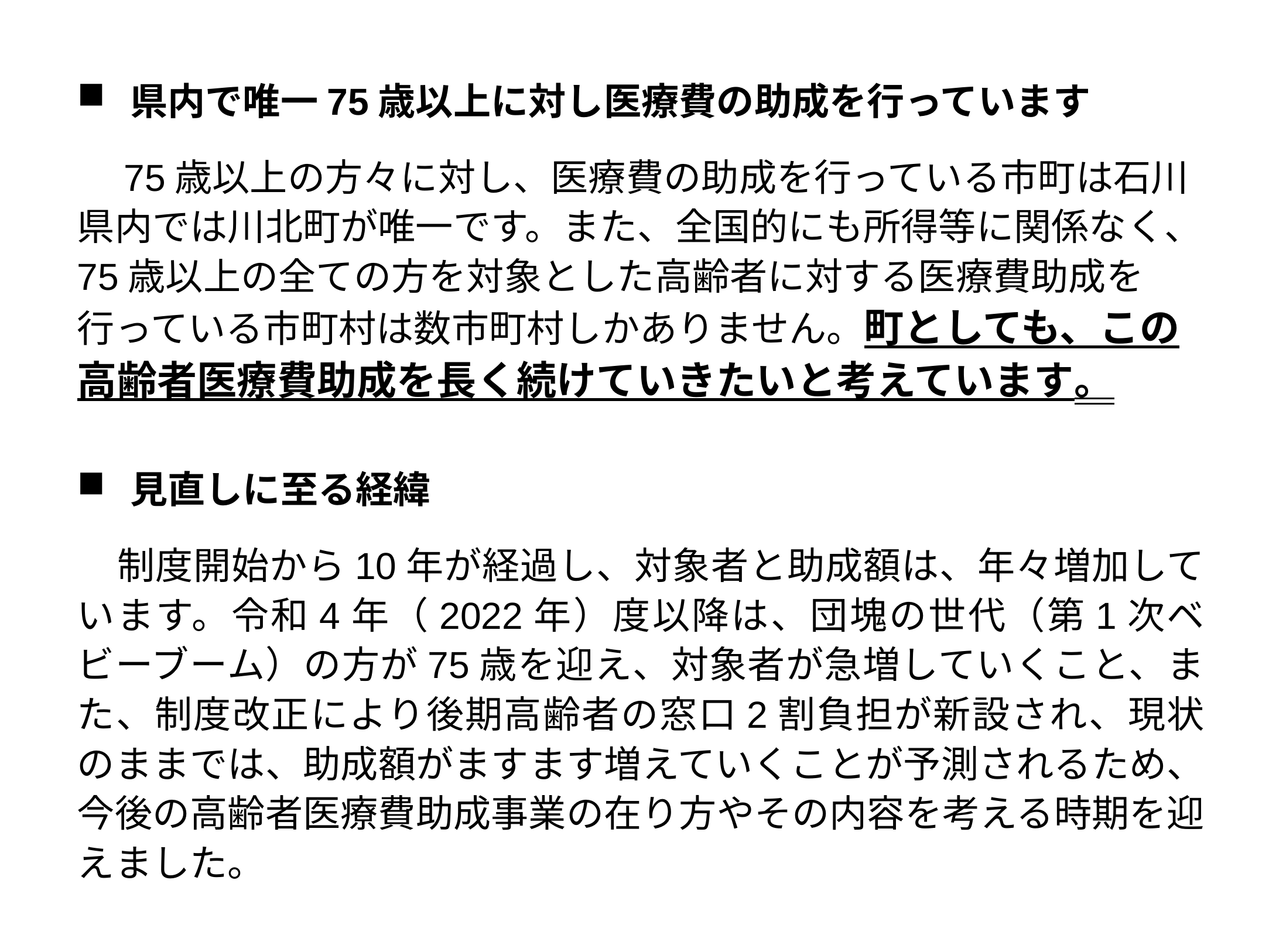

県内で唯一75歳以上に対し医療費の助成を行っています

　75歳以上の方々に対し、医療費の助成を行っている市町は石川県内では川北町が唯一です。また、全国的にも所得等に関係なく、75歳以上の全ての方を対象とした高齢者に対する医療費助成を行っている市町村は数市町村しかありません。町としても、この高齢者医療費助成を長く続けていきたいと考えています。
見直しに至る経緯

制度開始から10年が経過し、対象者と助成額は、年々増加しています。令和4年（2022年）度以降は、団塊の世代（第1次ベビーブーム）の方が75歳を迎え、対象者が急増していくこと、また、制度改正により後期高齢者の窓口2割負担が新設され、現状のままでは、助成額がますます増えていくことが予測されるため、今後の高齢者医療費助成事業の在り方やその内容を考える時期を迎えました。